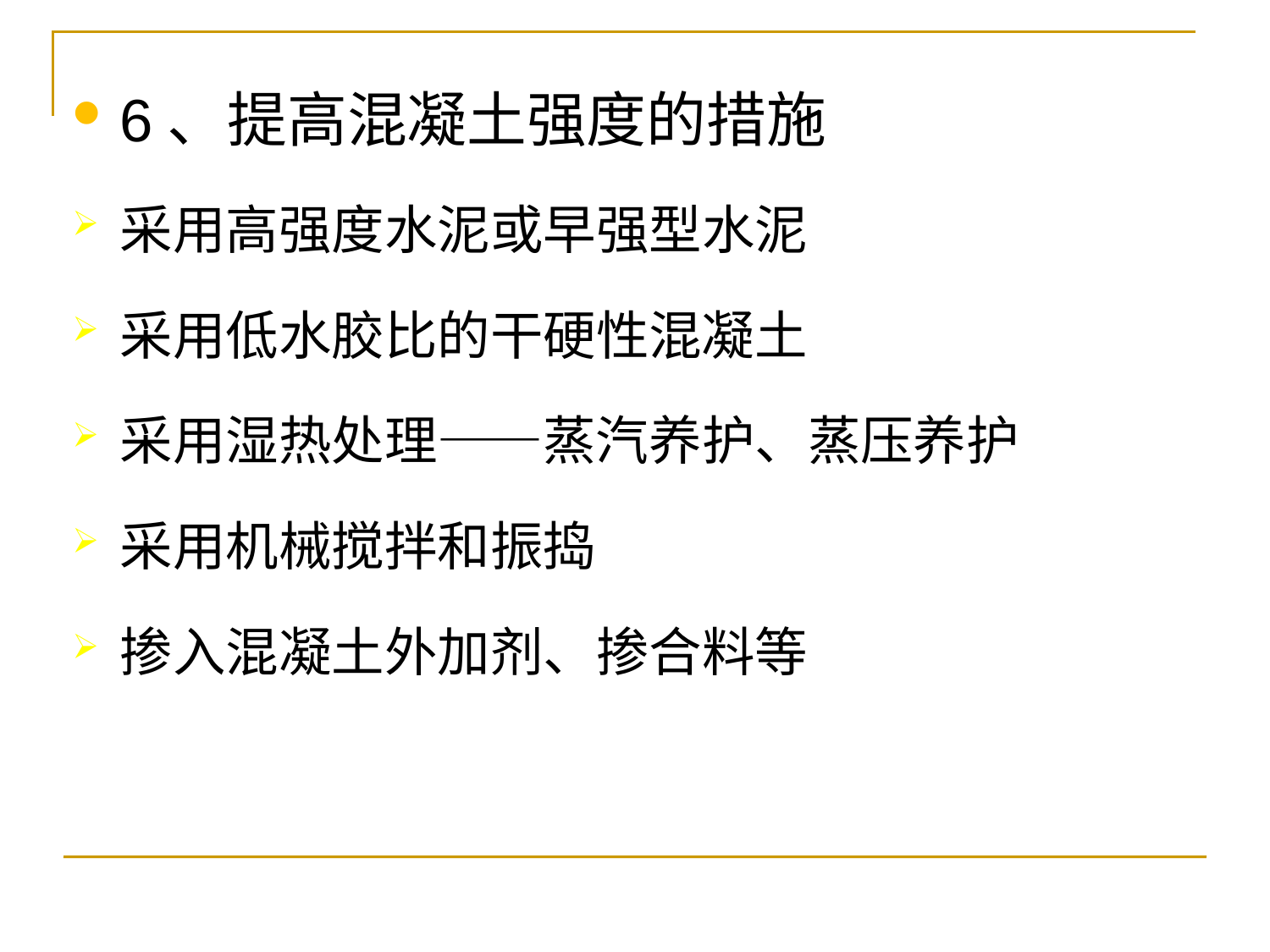

# 6、提高混凝土强度的措施
采用高强度水泥或早强型水泥
采用低水胶比的干硬性混凝土
采用湿热处理——蒸汽养护、蒸压养护
采用机械搅拌和振捣
掺入混凝土外加剂、掺合料等